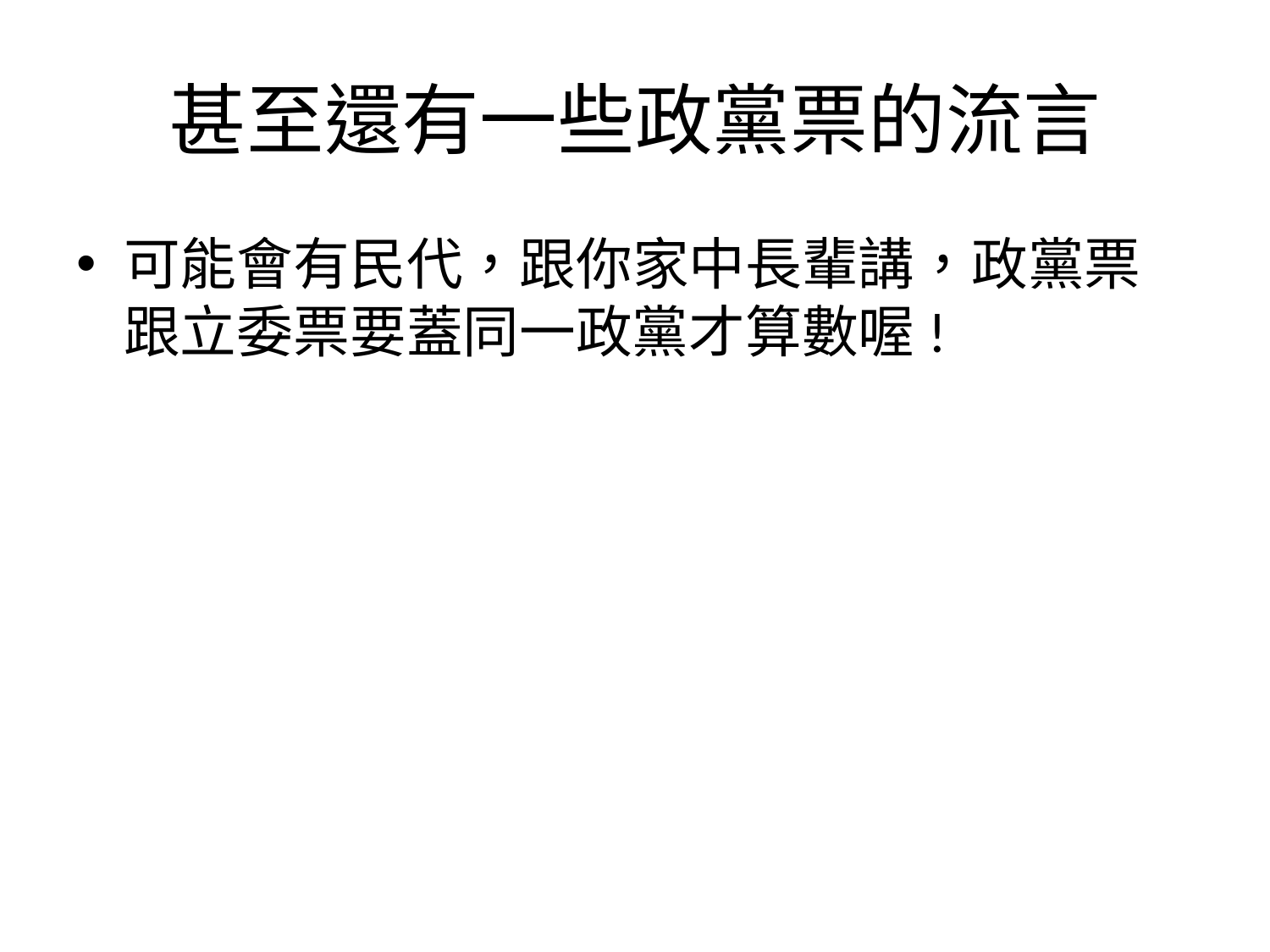

# 甚至還有一些政黨票的流言
可能會有民代，跟你家中長輩講，政黨票跟立委票要蓋同一政黨才算數喔!